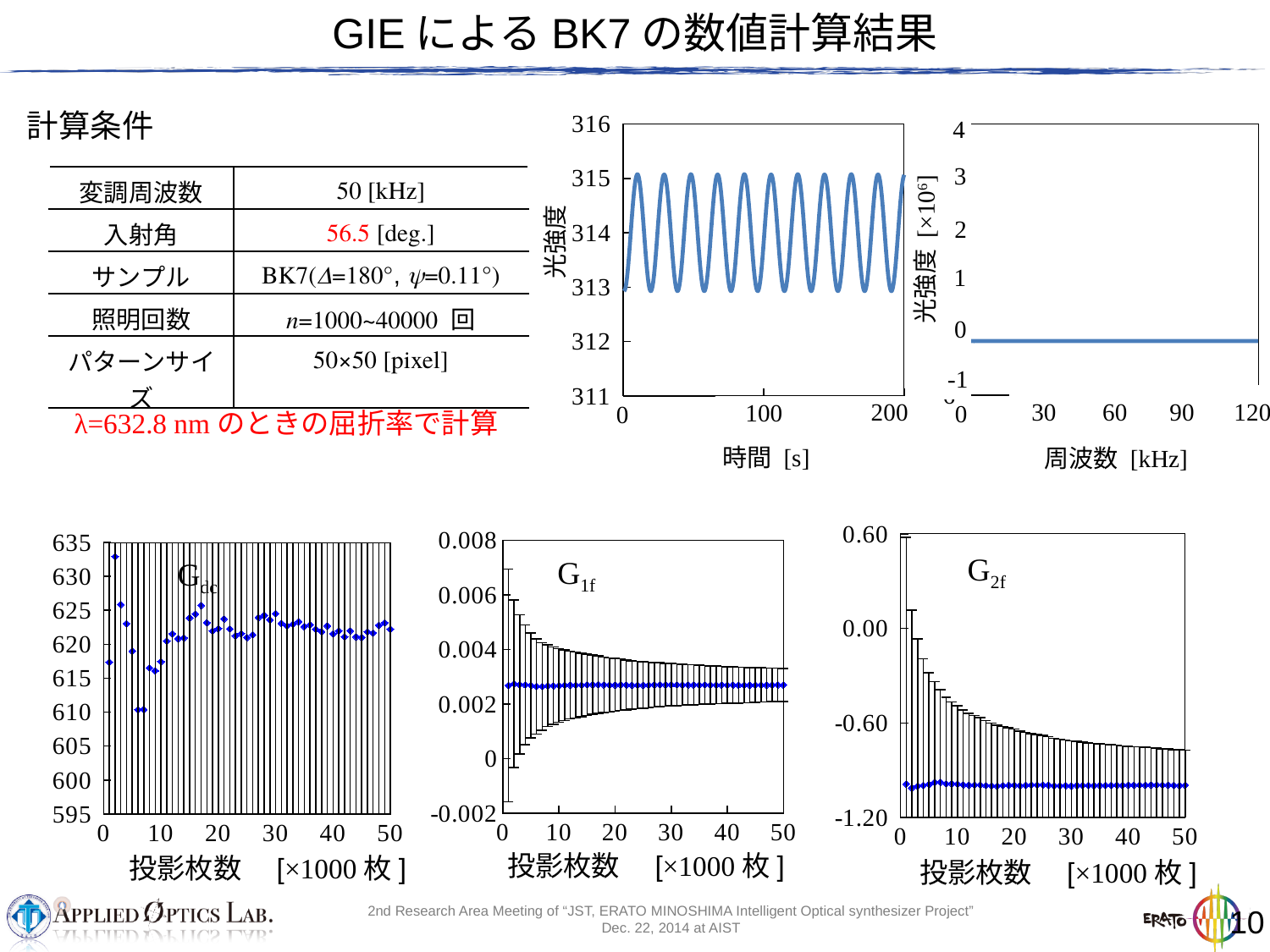

GIEによるBK7の数値計算結果

### Chart

| Category |  |
|---|---|
4
3
2
光強度 [×106]
1
0
-1
30
60
90
120
周波数 [kHz]
計算条件

### Chart

| Category |  |
|---|---|
光強度
200
100

時間 [s]
| 変調周波数 | 50 [kHz] |
| --- | --- |
| 入射角 | 56.5 [deg.] |
| サンプル | BK7(Δ=180°, ψ=0.11°) |
| 照明回数 | n=1000~40000 回 |
| パターンサイズ | 50×50 [pixel] |
λ=632.8 nmのときの屈折率で計算

### Chart

| Category |  |
|---|---|
投影枚数　[×1000枚]

### Chart

| Category |  |
|---|---|
投影枚数　[×1000枚]

### Chart

| Category |  |
|---|---|
投影枚数　[×1000枚]
G2f
G1f
Gdc
10